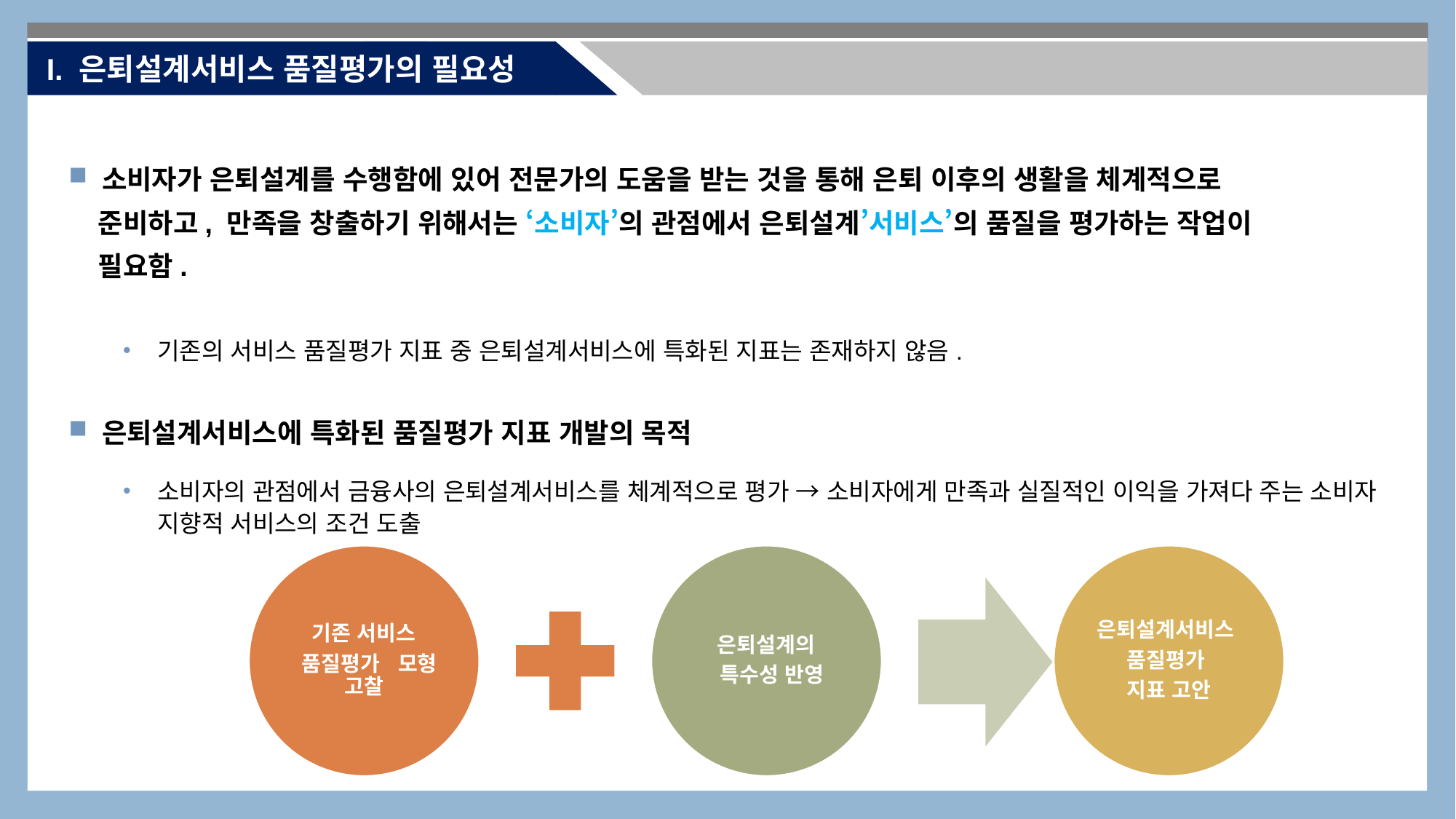

I. 은퇴설계서비스 품질평가의 필요성

 소비자가 은퇴설계를 수행함에 있어 전문가의 도움을 받는 것을 통해 은퇴 이후의 생활을 체계적으로
   준비하고, 만족을 창출하기 위해서는 ‘소비자’의 관점에서 은퇴설계’서비스’의 품질을 평가하는 작업이
   필요함.

기존의 서비스 품질평가 지표 중 은퇴설계서비스에 특화된 지표는 존재하지 않음.

 은퇴설계서비스에 특화된 품질평가 지표 개발의 목적

소비자의 관점에서 금융사의 은퇴설계서비스를 체계적으로 평가 → 소비자에게 만족과 실질적인 이익을 가져다 주는 소비자 지향적 서비스의 조건 도출

기존 서비스
 품질평가   모형 고찰

은퇴설계의
 특수성 반영

은퇴설계서비스
품질평가
지표 고안